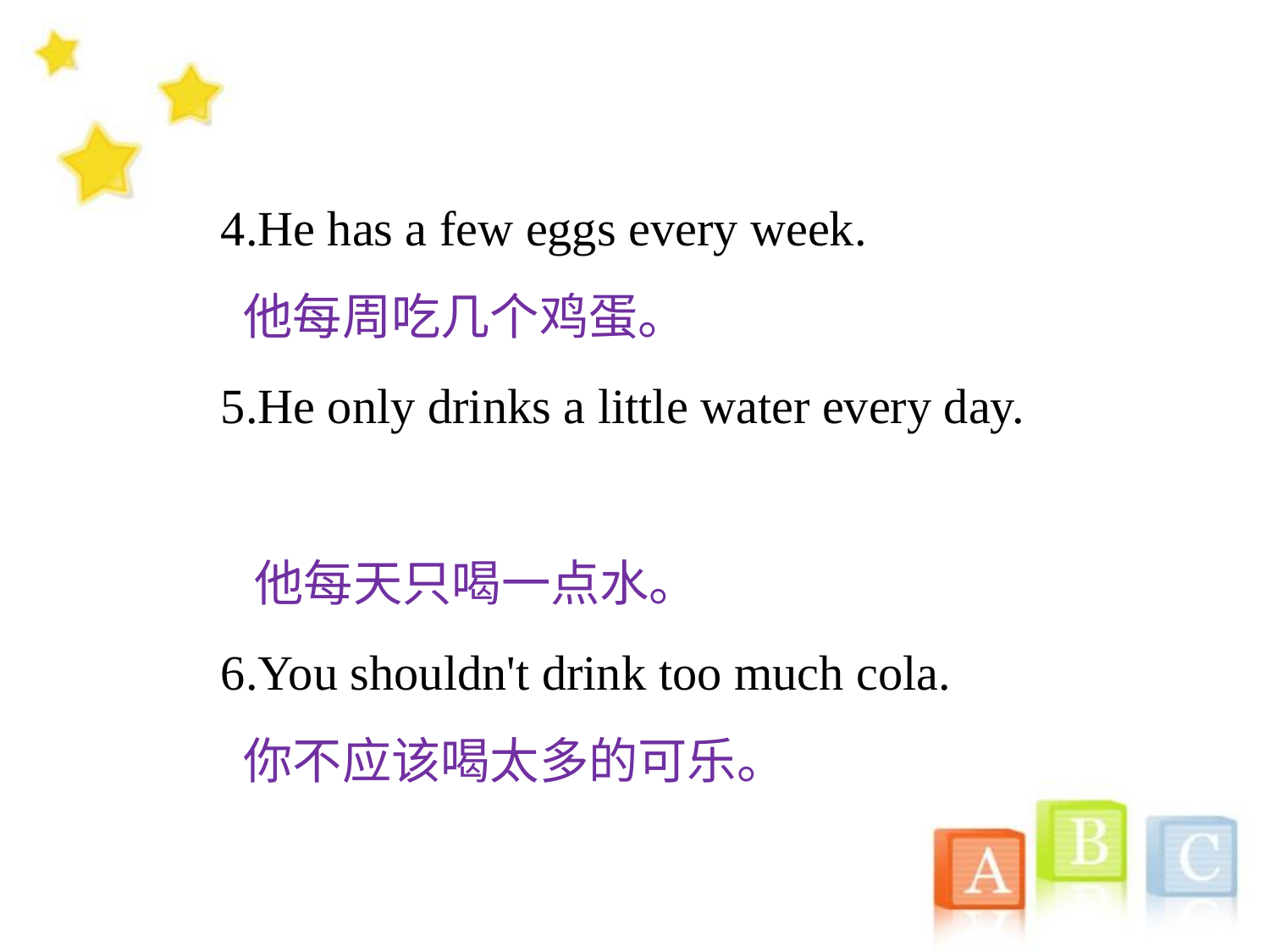

4.He has a few eggs every week.
 他每周吃几个鸡蛋。
5.He only drinks a little water every day.
  他每天只喝一点水。
6.You shouldn't drink too much cola.
 你不应该喝太多的可乐。